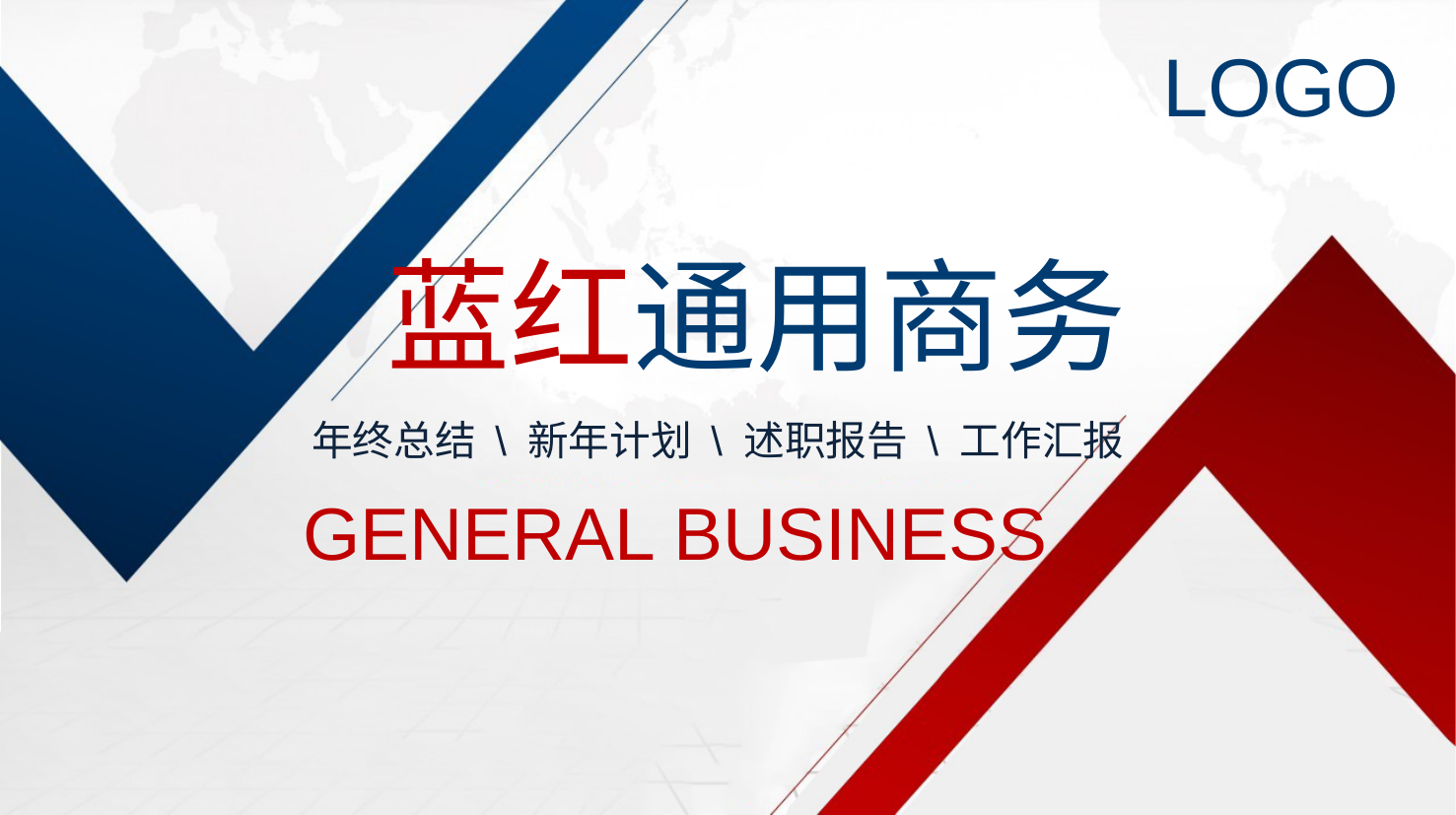

LOGO
蓝红通用商务
年终总结 \ 新年计划 \ 述职报告 \ 工作汇报
GENERAL BUSINESS